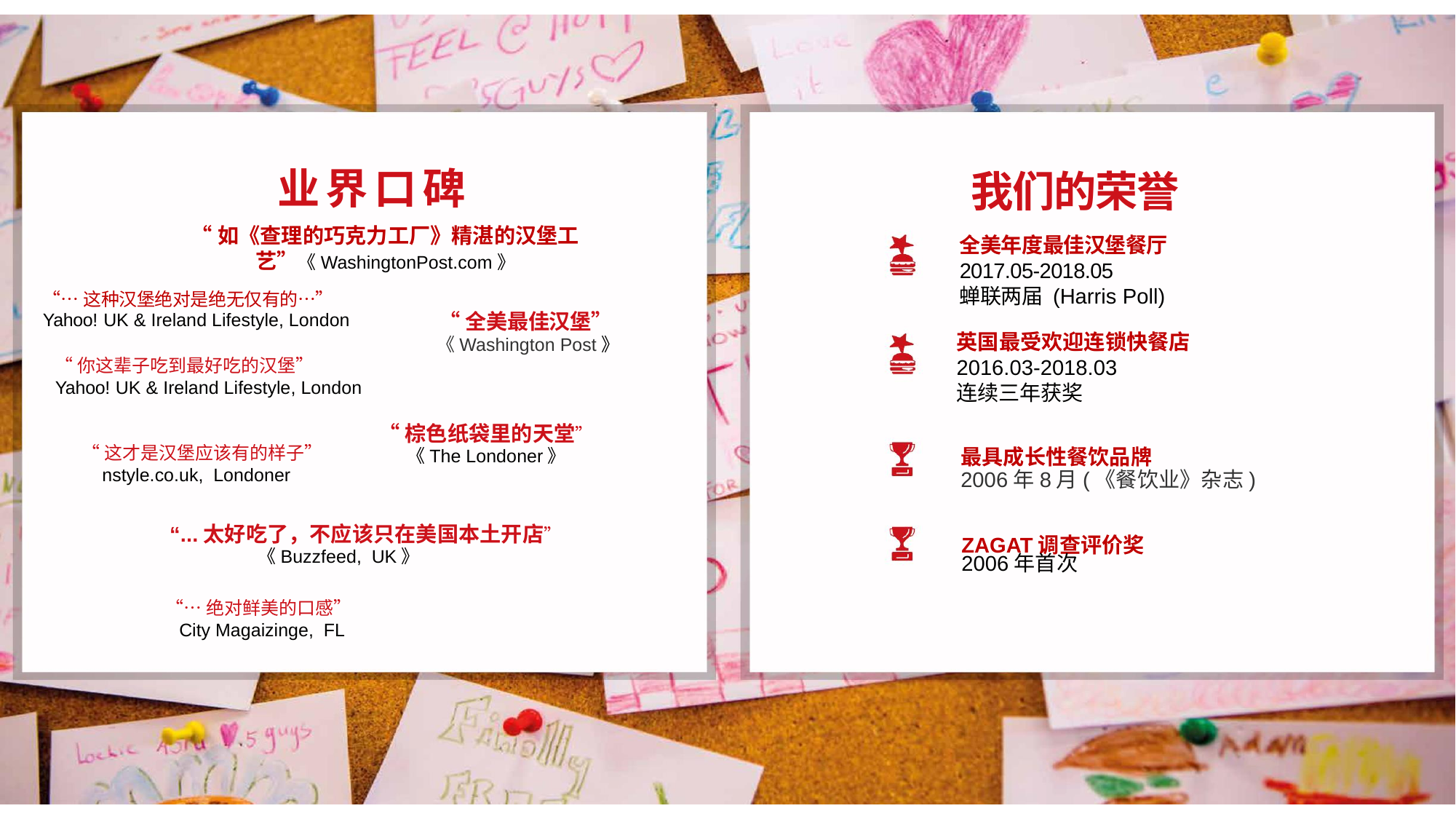

业 界 口 碑
我们的荣誉
“如《查理的巧克力工厂》精湛的汉堡工艺”《WashingtonPost.com》
全美年度最佳汉堡餐厅
2017.05-2018.05
蝉联两届 (Harris Poll)
“…这种汉堡绝对是绝无仅有的…”
Yahoo! UK & Ireland Lifestyle, London
“全美最佳汉堡”
《Washington Post》
英国最受欢迎连锁快餐店
2016.03-2018.03
连续三年获奖
“你这辈子吃到最好吃的汉堡”
Yahoo! UK & Ireland Lifestyle, London
“棕色纸袋里的天堂”
      《The Londoner》
最具成长性餐饮品牌
2006年8月(《餐饮业》杂志)
“这才是汉堡应该有的样子”
    nstyle.co.uk, Londoner
“...太好吃了，不应该只在美国本土开店”
                     《Buzzfeed, UK》
ZAGAT调查评价奖
2006年首次
   “…绝对鲜美的口感”
     City Magaizinge, FL